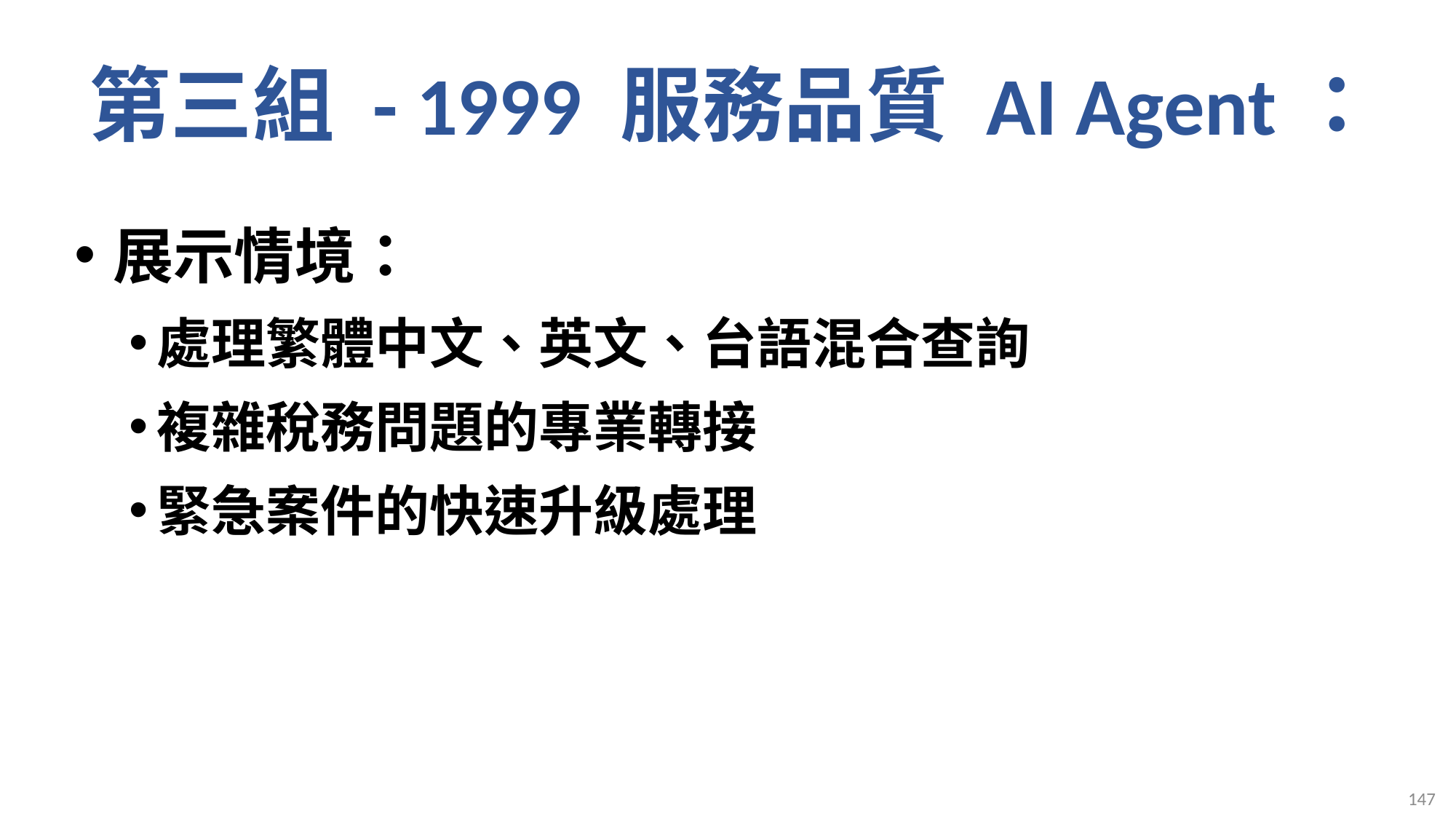

# 第三組 - 1999 服務品質 AI Agent：
展示情境：
處理繁體中文、英文、台語混合查詢
複雜稅務問題的專業轉接
緊急案件的快速升級處理
147